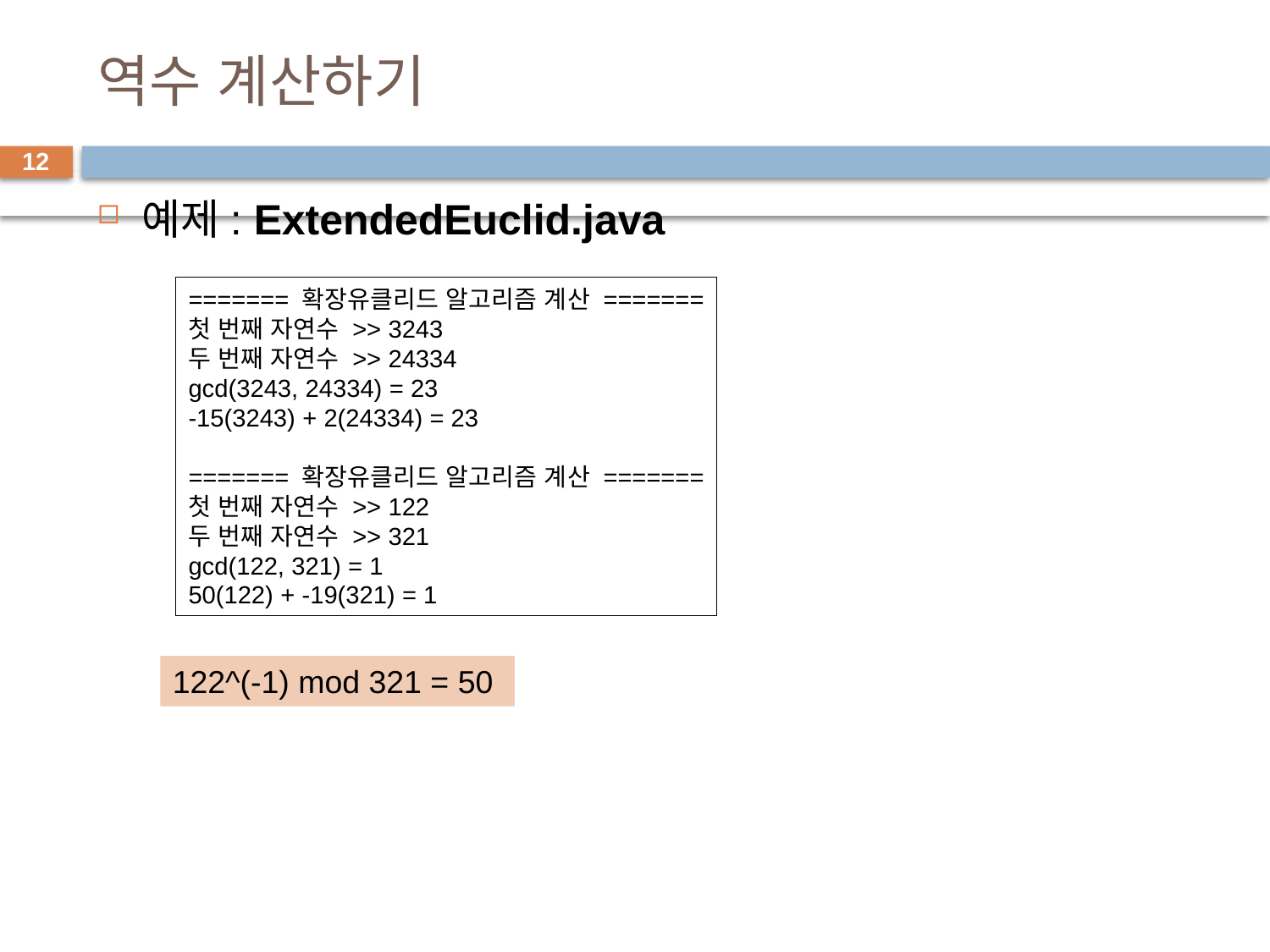

# 역수 계산하기
12
예제: ExtendedEuclid.java
======= 확장유클리드 알고리즘 계산 =======
첫 번째 자연수 >> 3243
두 번째 자연수 >> 24334
gcd(3243, 24334) = 23
-15(3243) + 2(24334) = 23

======= 확장유클리드 알고리즘 계산 =======
첫 번째 자연수 >> 122
두 번째 자연수 >> 321
gcd(122, 321) = 1
50(122) + -19(321) = 1
122^(-1) mod 321 = 50